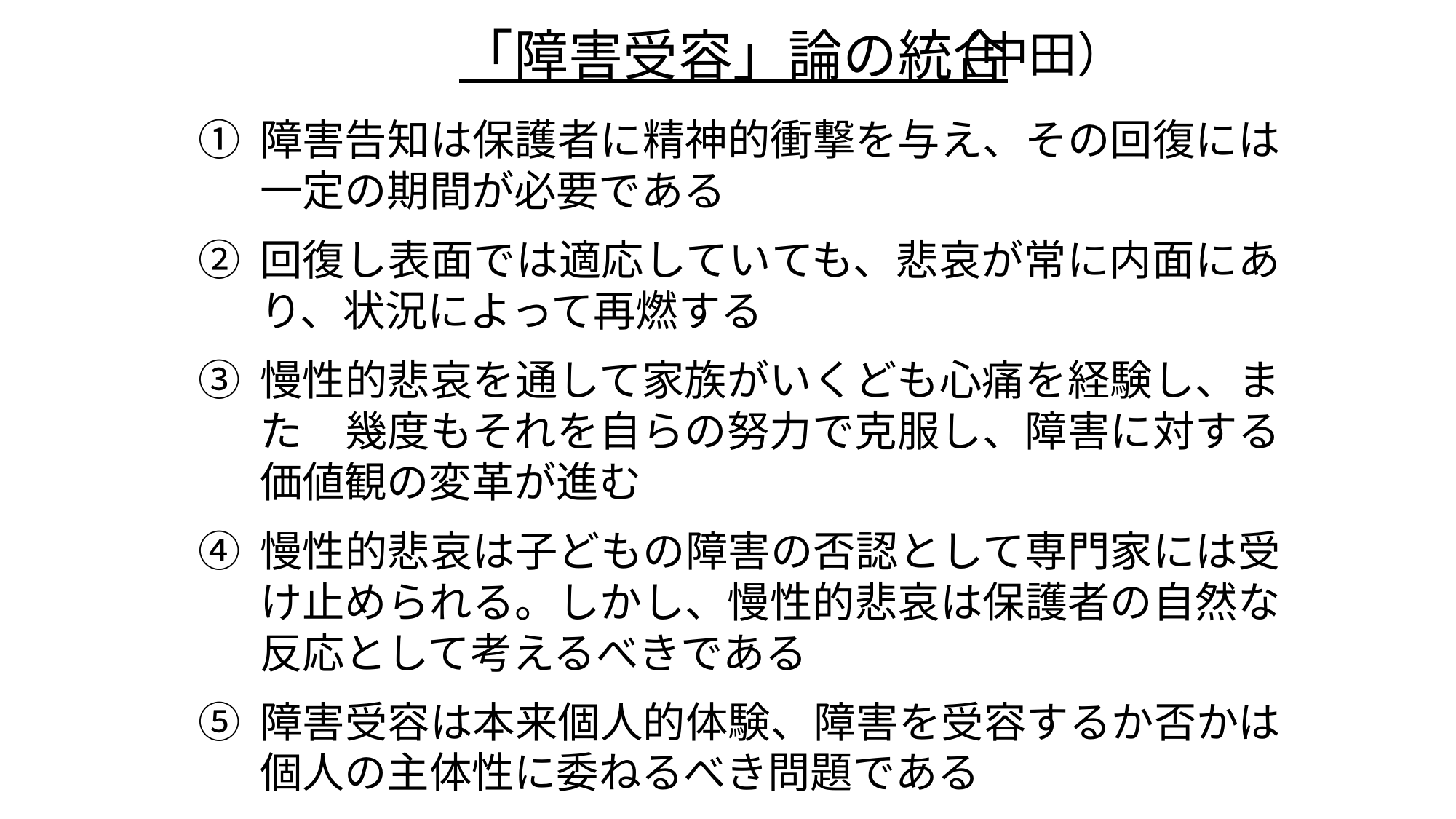

「障害受容」論の統合
（中田）
障害告知は保護者に精神的衝撃を与え、その回復には一定の期間が必要である
回復し表面では適応していても、悲哀が常に内面にあり、状況によって再燃する
慢性的悲哀を通して家族がいくども心痛を経験し、また　幾度もそれを自らの努力で克服し、障害に対する価値観の変革が進む
慢性的悲哀は子どもの障害の否認として専門家には受け止められる。しかし、慢性的悲哀は保護者の自然な反応として考えるべきである
障害受容は本来個人的体験、障害を受容するか否かは個人の主体性に委ねるべき問題である